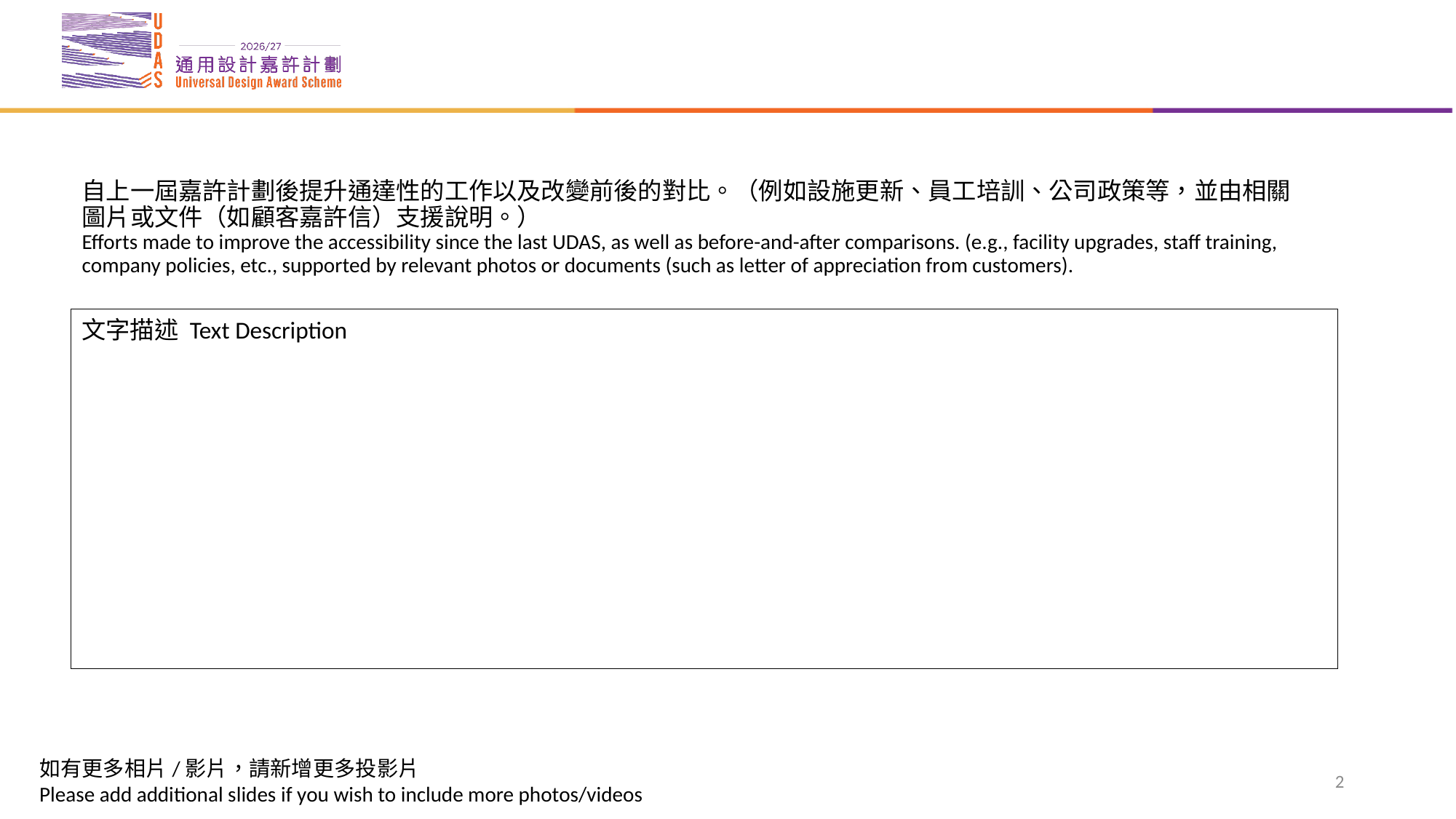

# 自上一屆嘉許計劃後提升通達性的工作以及改變前後的對比。（例如設施更新、員工培訓、公司政策等，並由相關圖片或文件（如顧客嘉許信）支援說明。） Efforts made to improve the accessibility since the last UDAS, as well as before-and-after comparisons. (e.g., facility upgrades, staff training, company policies, etc., supported by relevant photos or documents (such as letter of appreciation from customers).
文字描述 Text Description

2